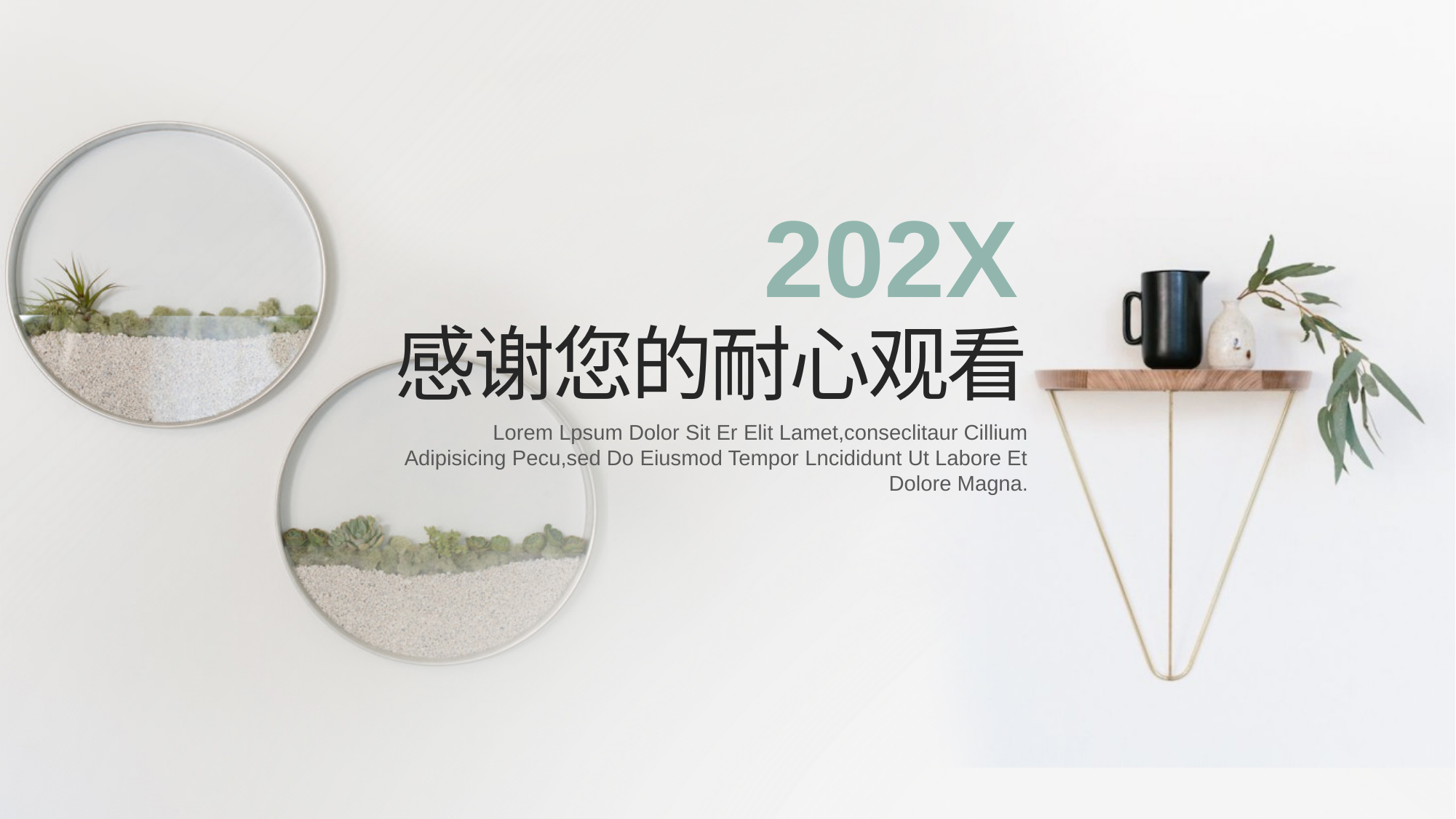

202X
感谢您的耐心观看
Lorem Lpsum Dolor Sit Er Elit Lamet,conseclitaur Cillium Adipisicing Pecu,sed Do Eiusmod Tempor Lncididunt Ut Labore Et Dolore Magna.